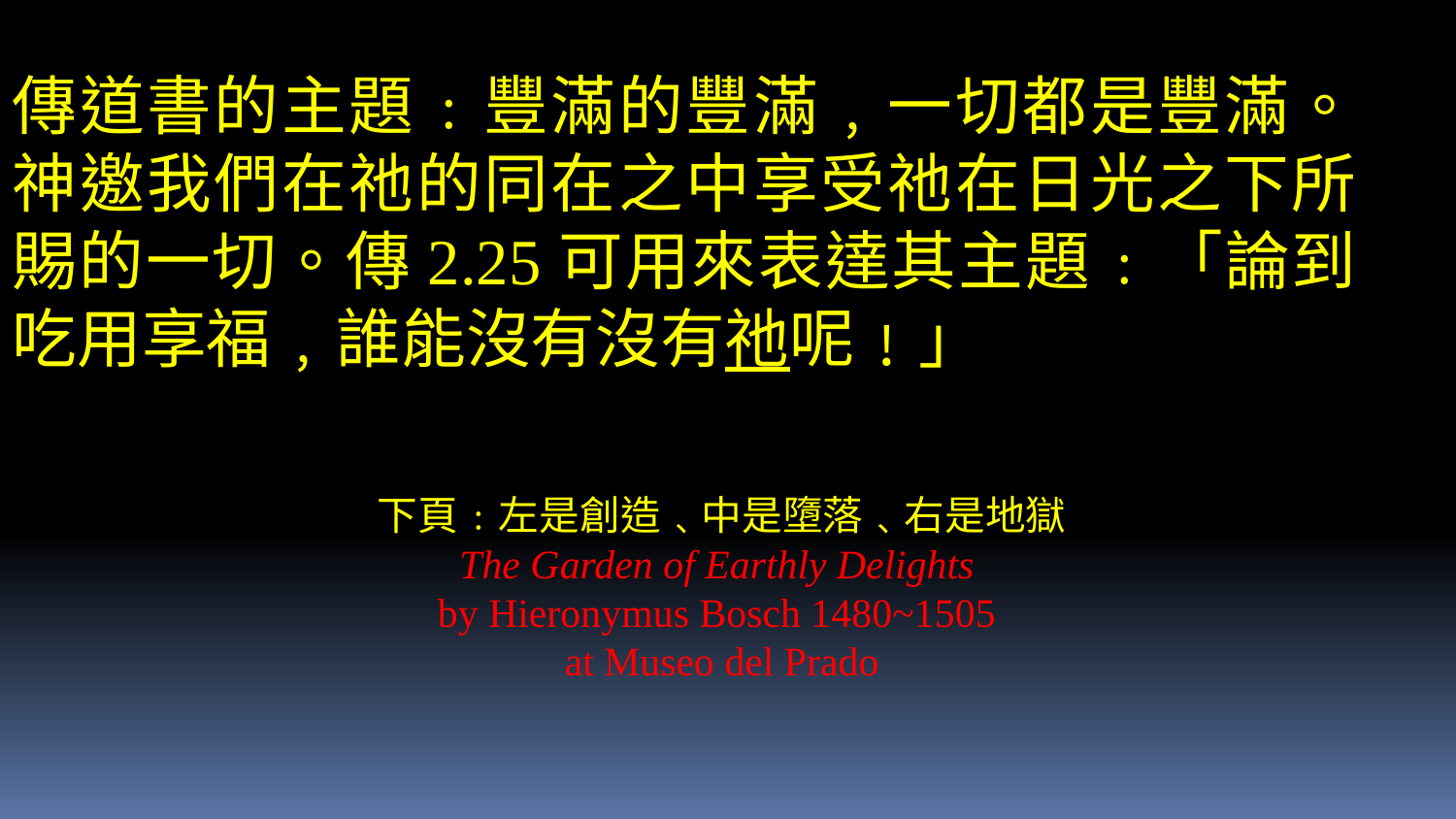

傳道書的主題﹕豐滿的豐滿﹐一切都是豐滿。神邀我們在祂的同在之中享受祂在日光之下所賜的一切。傳2.25可用來表達其主題﹕「論到吃用享福﹐誰能沒有沒有祂呢﹗」
下頁﹕左是創造﹑中是墮落﹑右是地獄
The Garden of Earthly Delights
by Hieronymus Bosch 1480~1505
at Museo del Prado